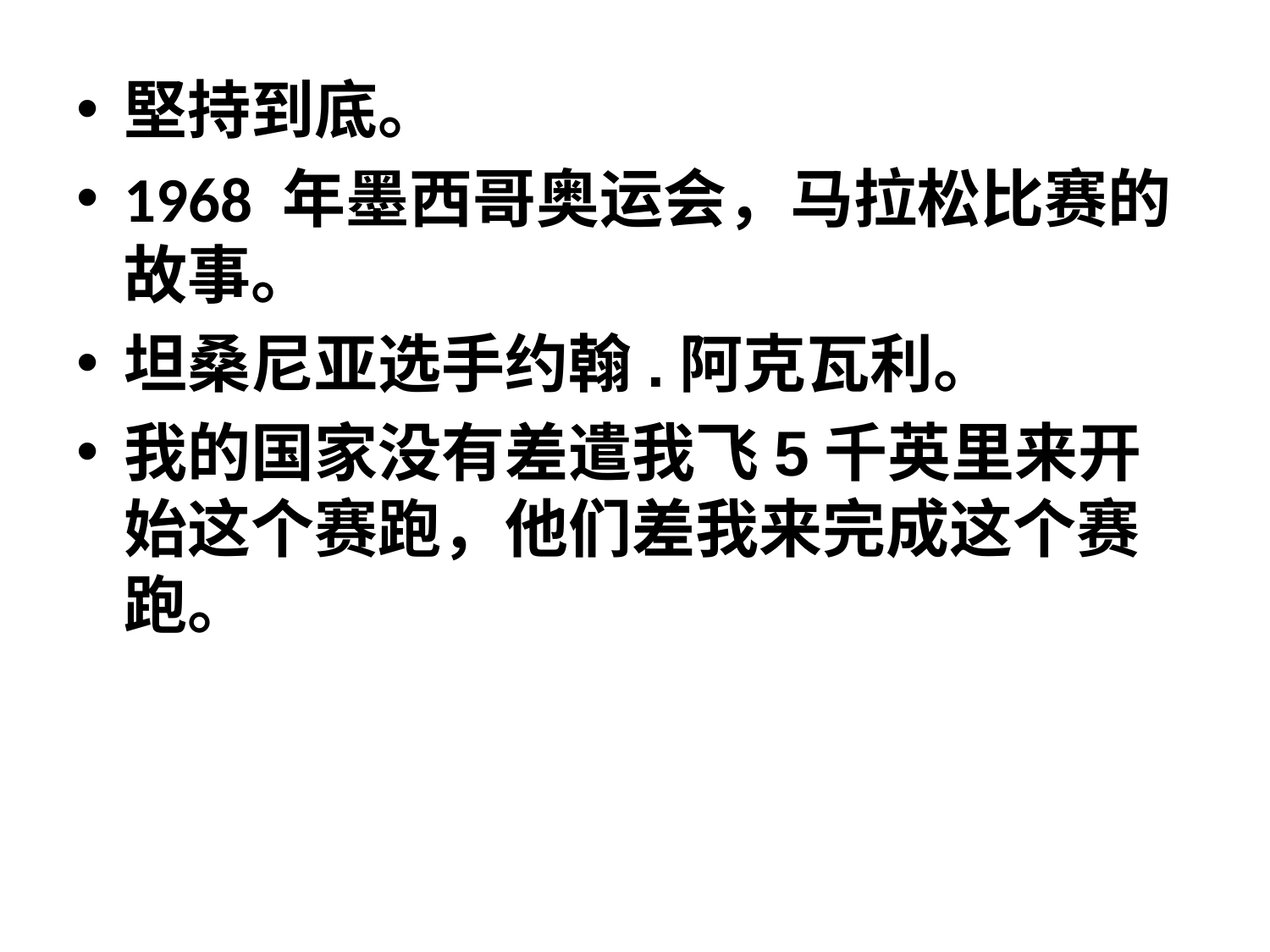

堅持到底。
1968 年墨西哥奥运会，马拉松比赛的故事。
坦桑尼亚选手约翰.阿克瓦利。
我的国家没有差遣我飞5千英里来开始这个赛跑，他们差我来完成这个赛跑。